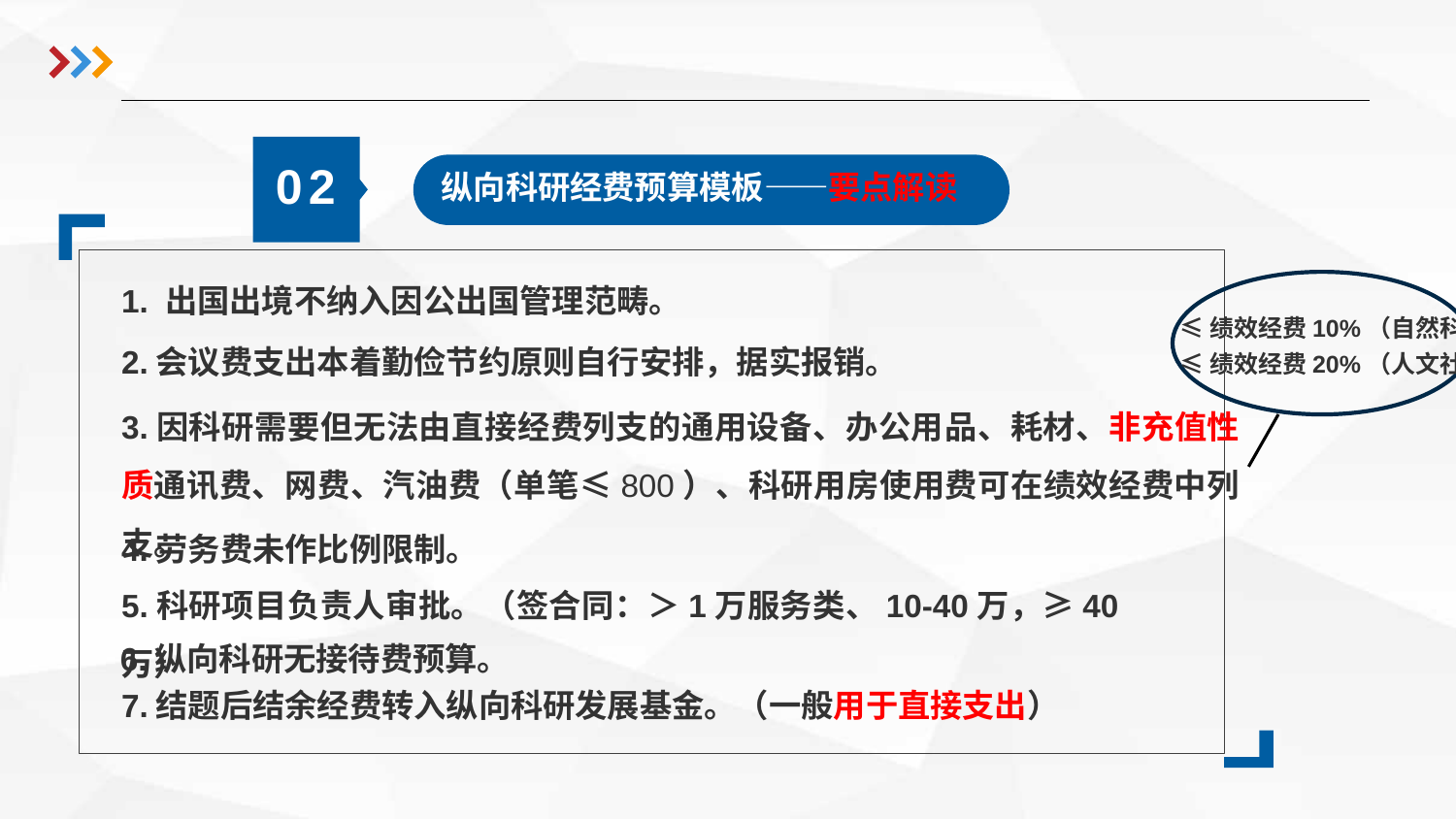

02

纵向科研经费预算模板——要点解读

 1. 出国出境不纳入因公出国管理范畴。

≤绩效经费10%（自然科学）
 2.会议费支出本着勤俭节约原则自行安排，据实报销。
≤绩效经费20%（人文社科）
3.因科研需要但无法由直接经费列支的通用设备、办公用品、耗材、非充值性质通讯费、网费、汽油费（单笔≤800）、科研用房使用费可在绩效经费中列支。
4.劳务费未作比例限制。
5.科研项目负责人审批。（签合同：＞1万服务类、10-40万，≥40万）
6.纵向科研无接待费预算。
7.结题后结余经费转入纵向科研发展基金。（一般用于直接支出）